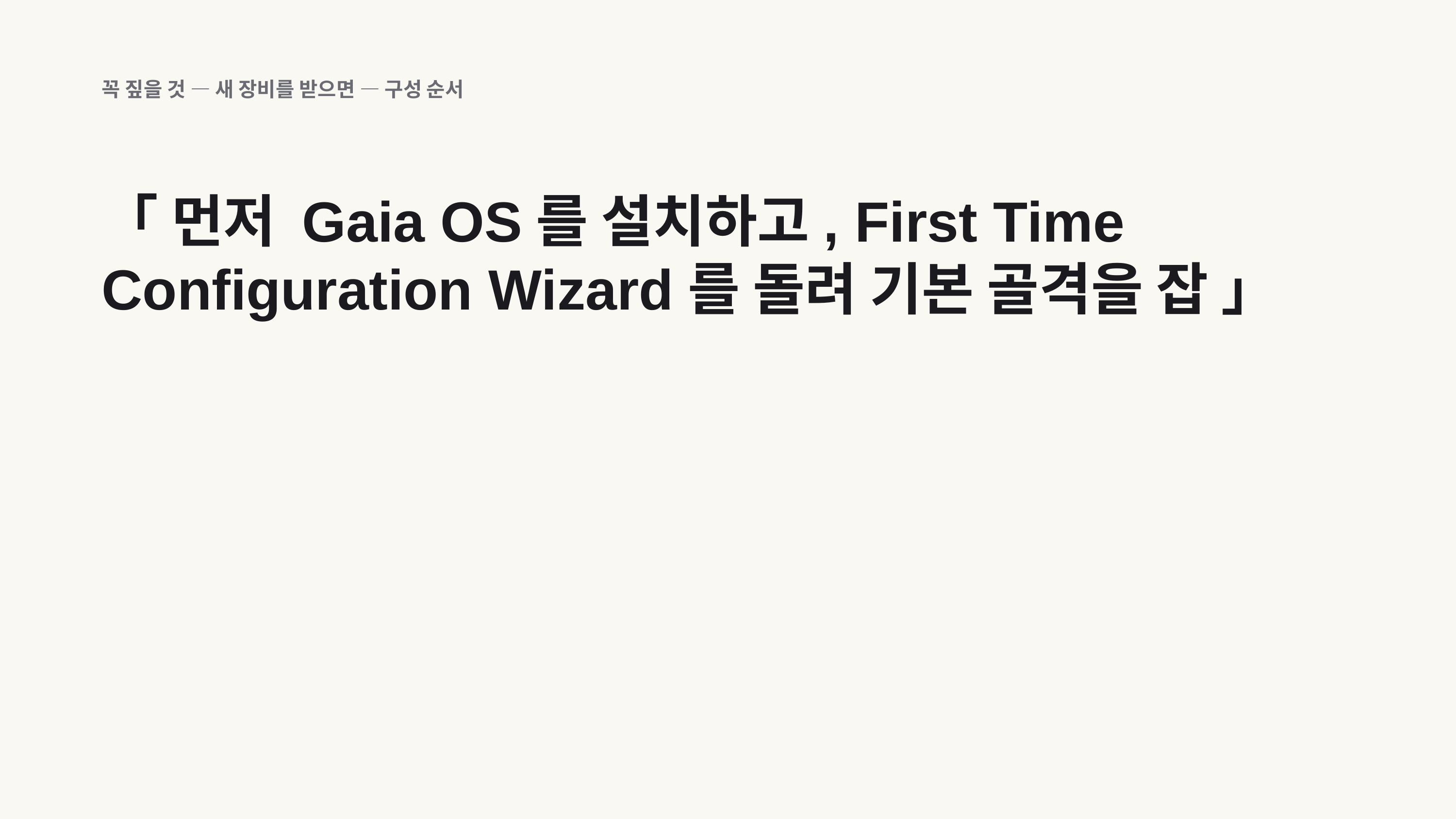

꼭 짚을 것 — 새 장비를 받으면 — 구성 순서
「 먼저 Gaia OS를 설치하고, First Time Configuration Wizard를 돌려 기본 골격을 잡 」